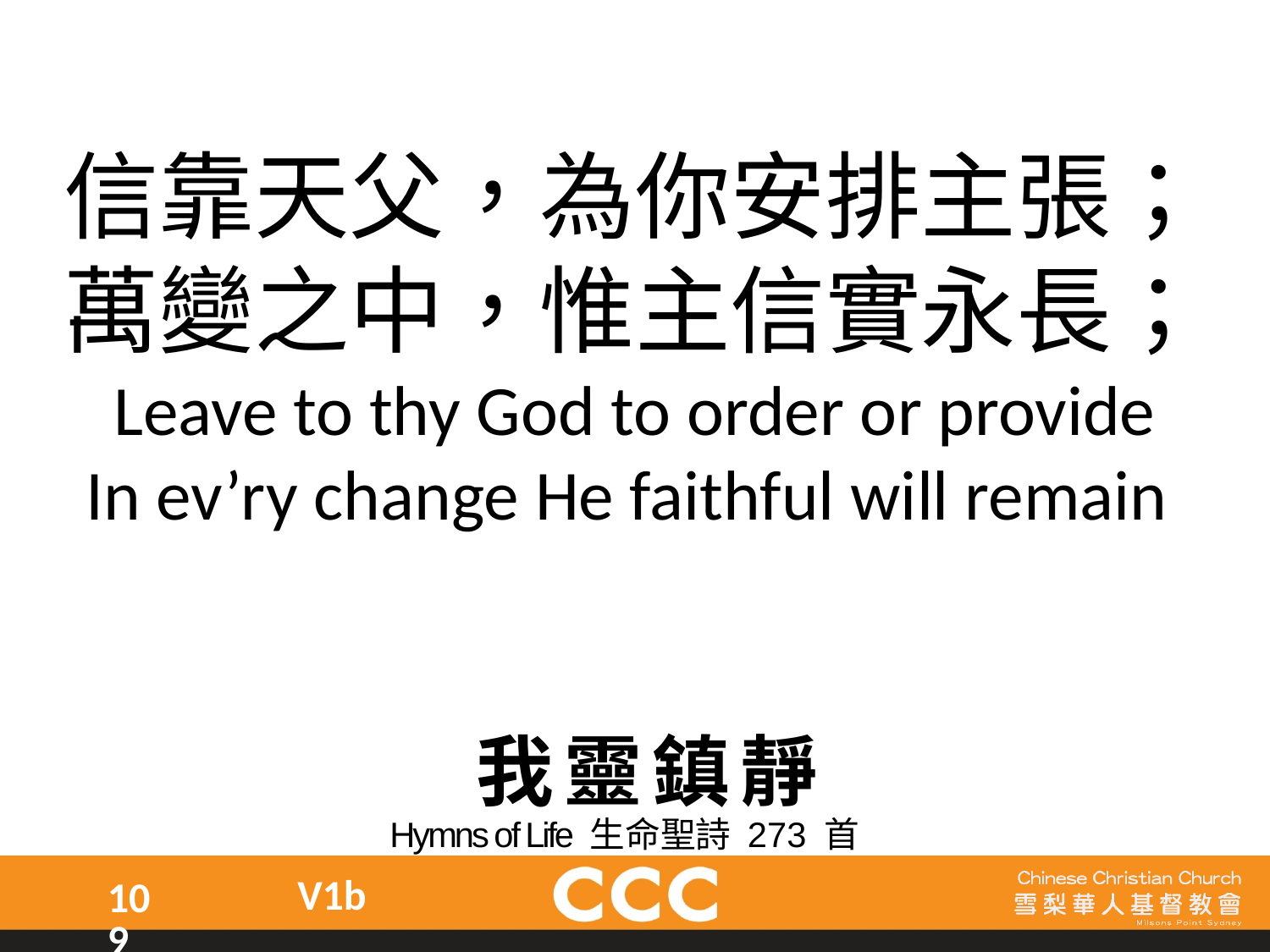

信靠天父，為你安排主張；
萬變之中，惟主信實永長；
Leave to thy God to order or provide
In ev’ry change He faithful will remain
我靈鎮靜
Hymns of Life 生命聖詩 273 首
V1b
109